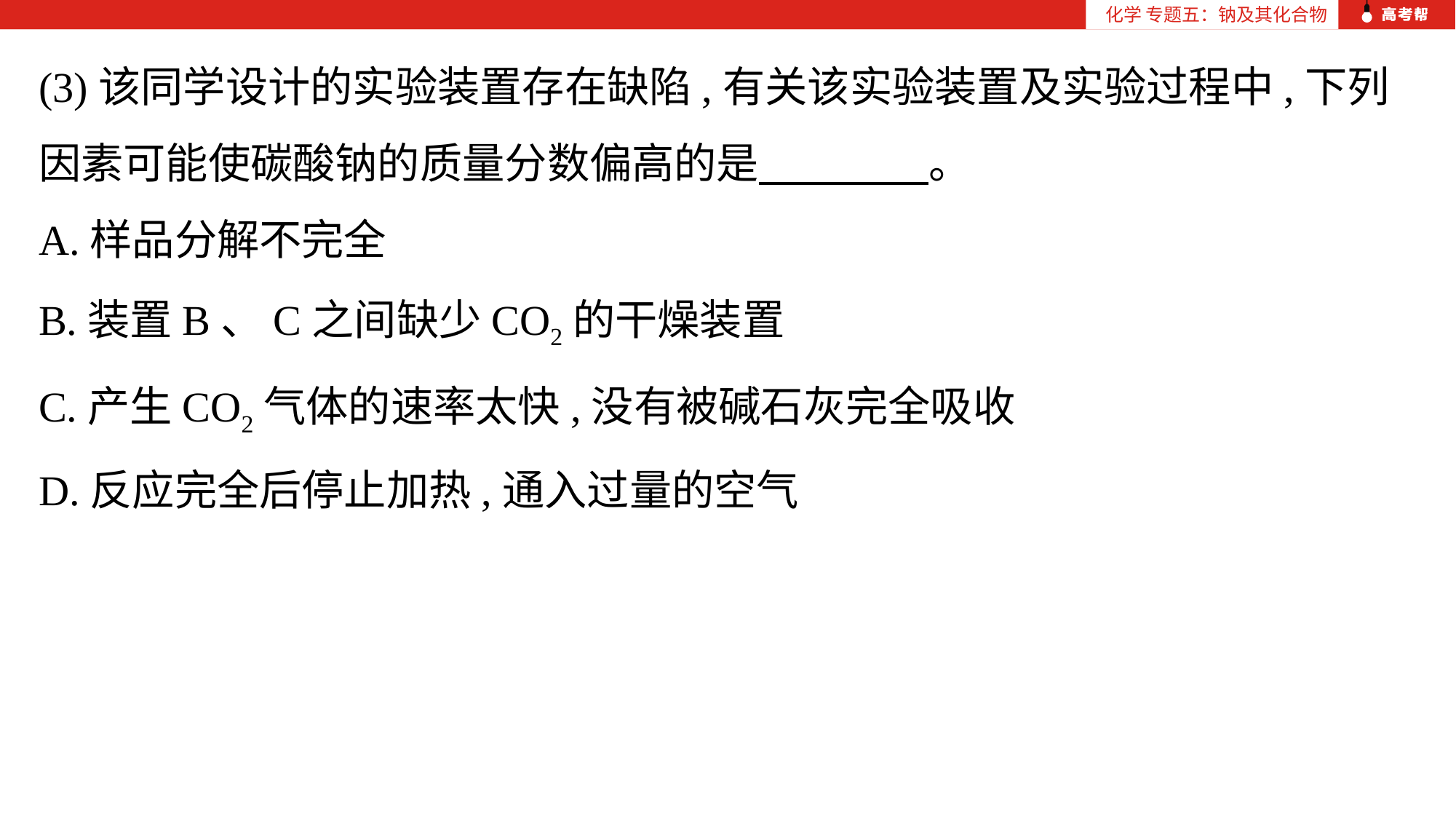

化学 专题五：钠及其化合物

(3)该同学设计的实验装置存在缺陷,有关该实验装置及实验过程中,下列因素可能使碳酸钠的质量分数偏高的是　　　　。
A.样品分解不完全
B.装置B、C之间缺少CO2的干燥装置
C.产生CO2气体的速率太快,没有被碱石灰完全吸收
D.反应完全后停止加热,通入过量的空气